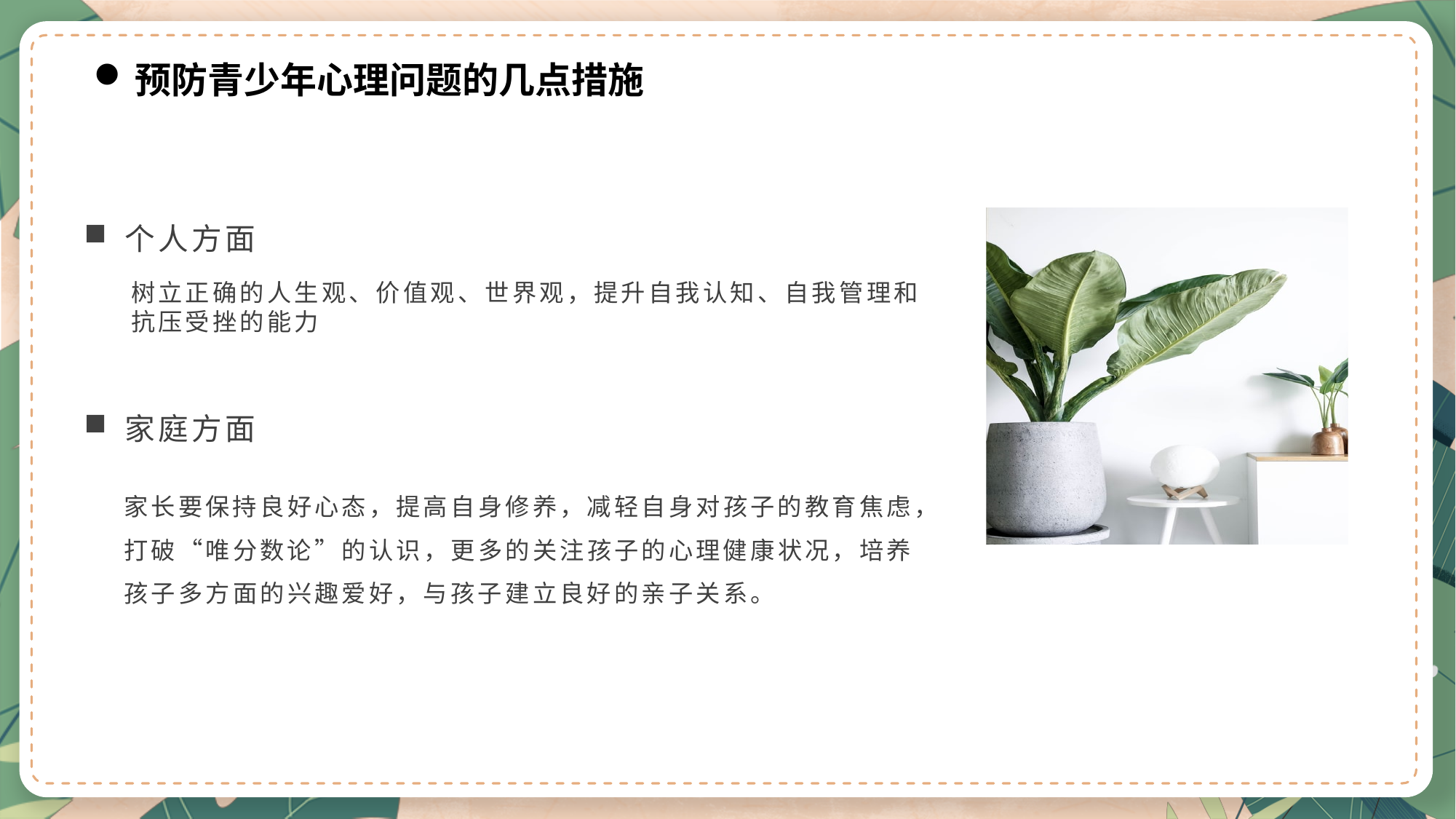

预防青少年心理问题的几点措施
个人方面

树立正确的人生观、价值观、世界观，提升自我认知、自我管理和抗压受挫的能力
家庭方面
家长要保持良好心态，提高自身修养，减轻自身对孩子的教育焦虑，打破“唯分数论”的认识，更多的关注孩子的心理健康状况，培养孩子多方面的兴趣爱好，与孩子建立良好的亲子关系。